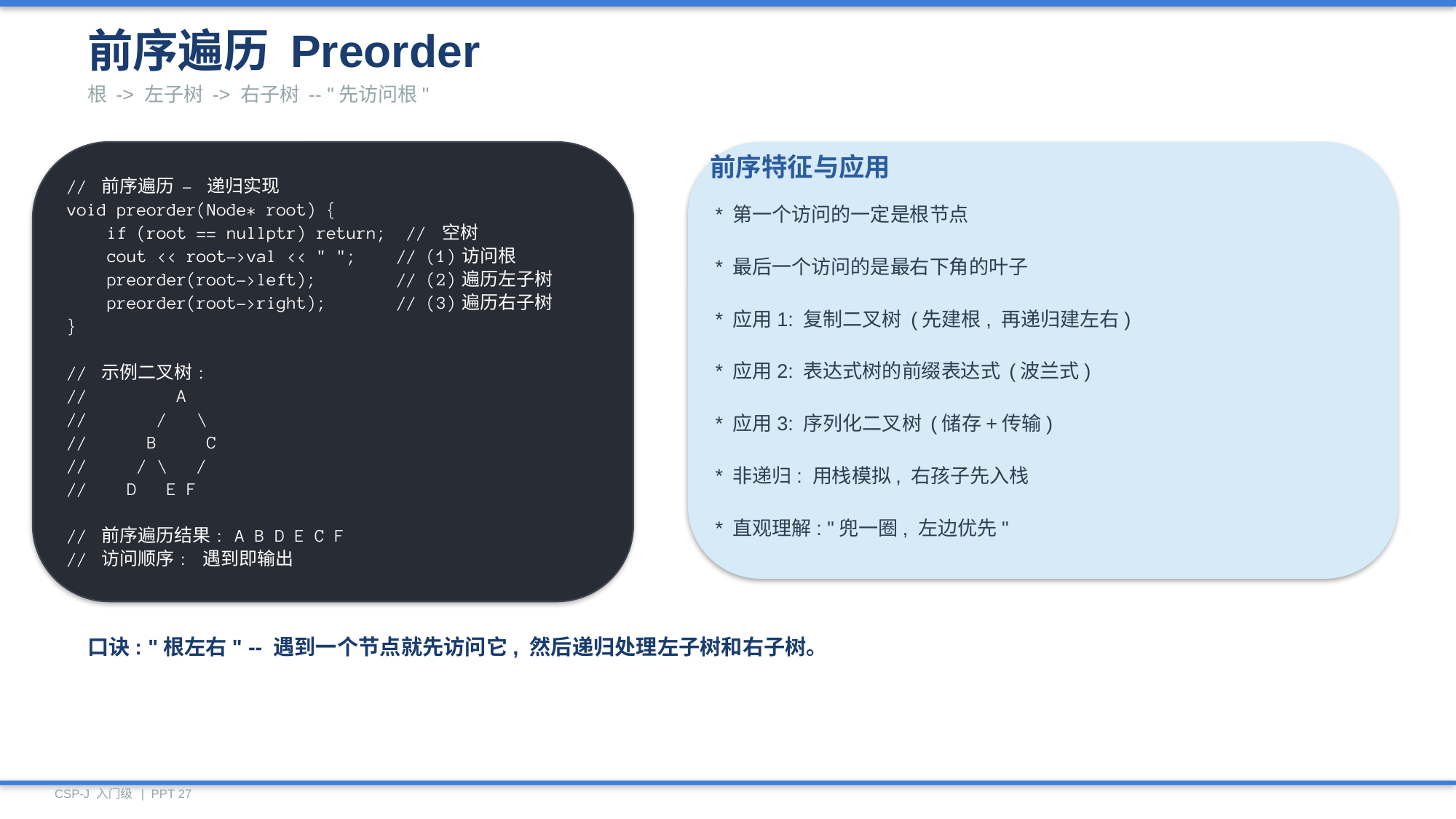

前序遍历 Preorder
根 -> 左子树 -> 右子树 -- "先访问根"
// 前序遍历 - 递归实现
void preorder(Node* root) {
    if (root == nullptr) return;  // 空树
    cout << root->val << " ";    // (1)访问根
    preorder(root->left);        // (2)遍历左子树
    preorder(root->right);       // (3)遍历右子树
}

// 示例二叉树:
//         A
//       /   \
//      B     C
//     / \   /
//    D   E F

// 前序遍历结果: A B D E C F
// 访问顺序: 遇到即输出

前序特征与应用
* 第一个访问的一定是根节点
* 最后一个访问的是最右下角的叶子
* 应用1: 复制二叉树 (先建根, 再递归建左右)
* 应用2: 表达式树的前缀表达式 (波兰式)
* 应用3: 序列化二叉树 (储存+传输)
* 非递归: 用栈模拟, 右孩子先入栈
* 直观理解: "兜一圈, 左边优先"
口诀: "根左右" -- 遇到一个节点就先访问它, 然后递归处理左子树和右子树。

CSP-J 入门级  |  PPT 27